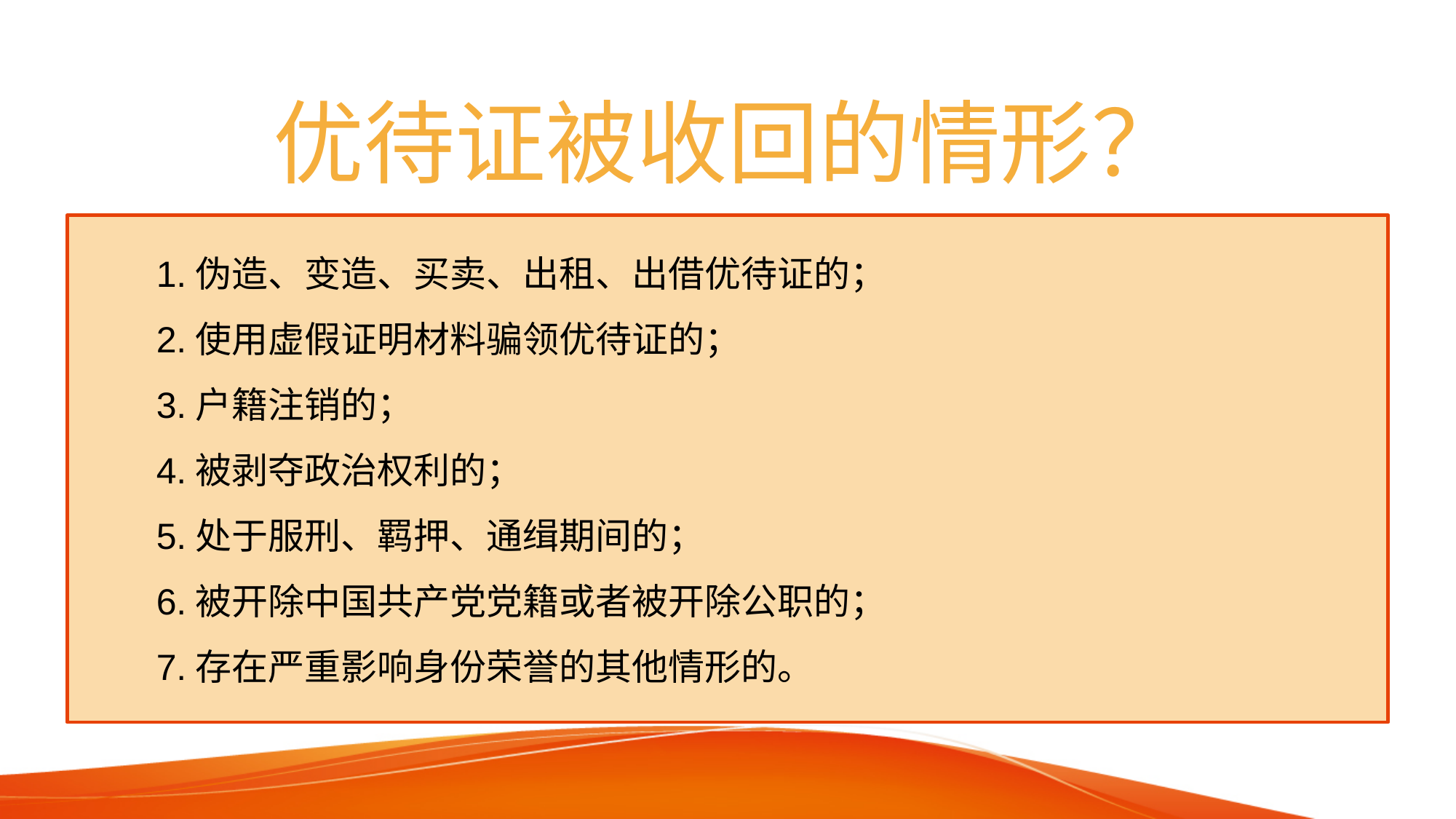

优待证被收回的情形？

1.伪造、变造、买卖、出租、出借优待证的；
2.使用虚假证明材料骗领优待证的；
3.户籍注销的；
4.被剥夺政治权利的；
5.处于服刑、羁押、通缉期间的；
6.被开除中国共产党党籍或者被开除公职的；
7.存在严重影响身份荣誉的其他情形的。